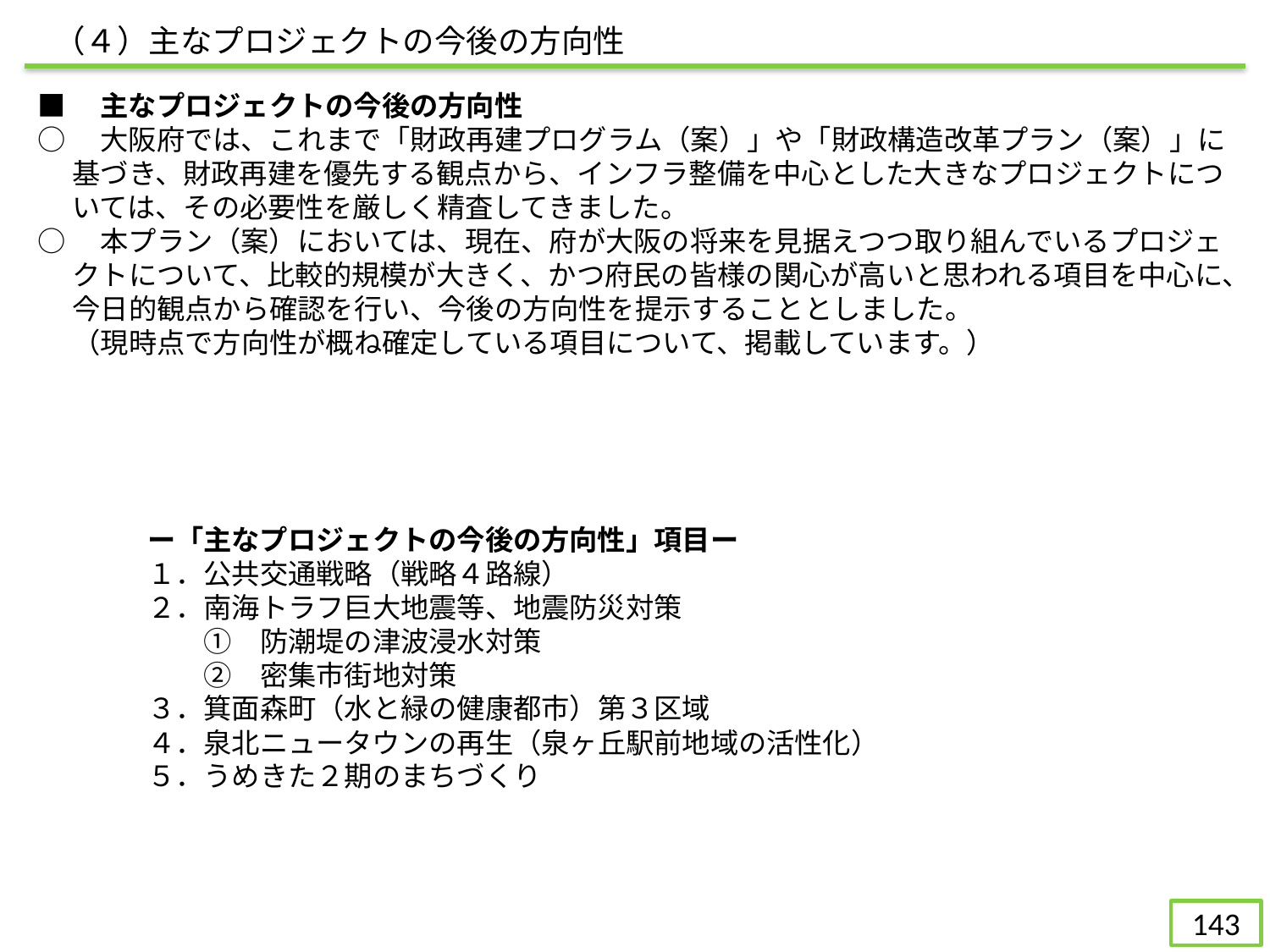

（４）主なプロジェクトの今後の方向性
■　主なプロジェクトの今後の方向性
○　大阪府では、これまで「財政再建プログラム（案）」や「財政構造改革プラン（案）」に基づき、財政再建を優先する観点から、インフラ整備を中心とした大きなプロジェクトについては、その必要性を厳しく精査してきました。
○　本プラン（案）においては、現在、府が大阪の将来を見据えつつ取り組んでいるプロジェクトについて、比較的規模が大きく、かつ府民の皆様の関心が高いと思われる項目を中心に、今日的観点から確認を行い、今後の方向性を提示することとしました。
（現時点で方向性が概ね確定している項目について、掲載しています。）
ー「主なプロジェクトの今後の方向性」項目ー
１．公共交通戦略（戦略４路線）
２．南海トラフ巨大地震等、地震防災対策
　　①　防潮堤の津波浸水対策
　　②　密集市街地対策
３．箕面森町（水と緑の健康都市）第３区域
４．泉北ニュータウンの再生（泉ヶ丘駅前地域の活性化）
５．うめきた２期のまちづくり
143